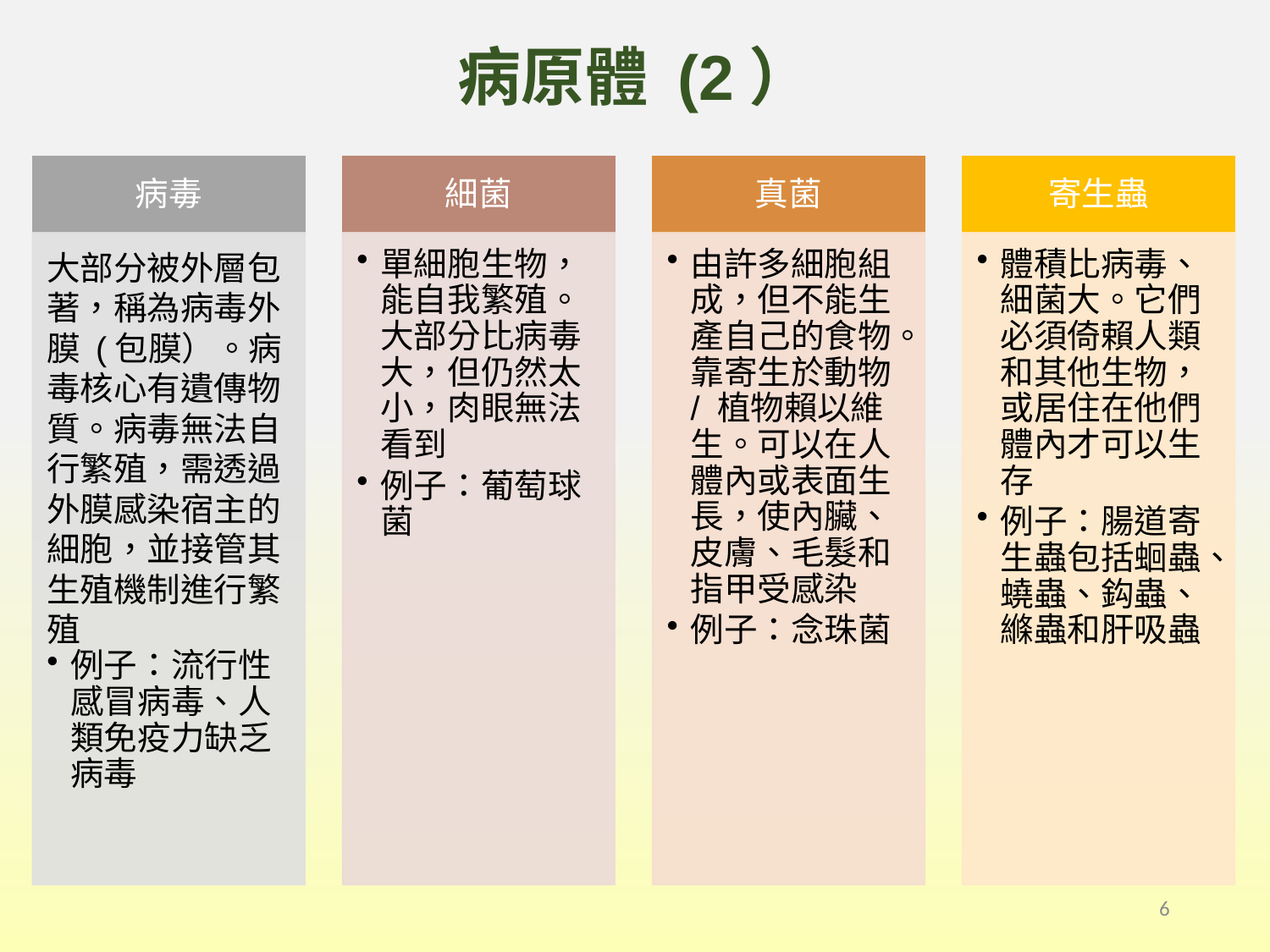

# 病原體 (2）
病毒
大部分被外層包著，稱為病毒外膜 (包膜）。病毒核心有遺傳物質。病毒無法自行繁殖，需透過外膜感染宿主的細胞，並接管其生殖機制進行繁殖
例子：流行性感冒病毒、人類免疫力缺乏病毒
細菌
單細胞生物，能自我繁殖。大部分比病毒大，但仍然太小，肉眼無法看到
例子：葡萄球菌
真菌
由許多細胞組成，但不能生產自己的食物。靠寄生於動物  / 植物賴以維生。可以在人體內或表面生長，使內臟、皮膚、毛髮和指甲受感染
例子：念珠菌
寄生蟲
體積比病毒、細菌大。它們必須倚賴人類和其他生物，或居住在他們體內才可以生存
例子：腸道寄生蟲包括蛔蟲、蟯蟲、鈎蟲、縧蟲和肝吸蟲

6